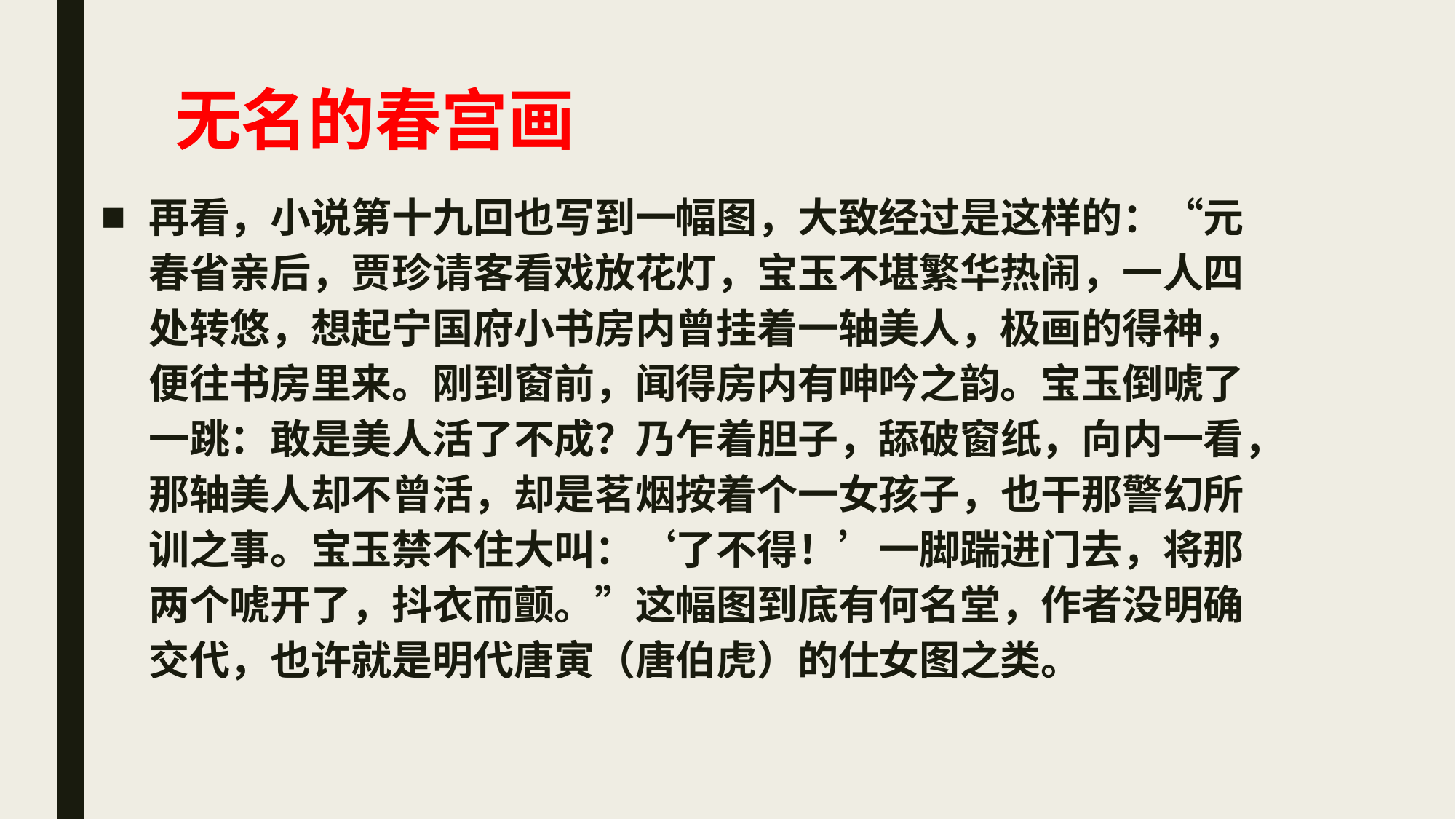

# 无名的春宫画
再看，小说第十九回也写到一幅图，大致经过是这样的：“元春省亲后，贾珍请客看戏放花灯，宝玉不堪繁华热闹，一人四处转悠，想起宁国府小书房内曾挂着一轴美人，极画的得神，便往书房里来。刚到窗前，闻得房内有呻吟之韵。宝玉倒唬了一跳：敢是美人活了不成？乃乍着胆子，舔破窗纸，向内一看，那轴美人却不曾活，却是茗烟按着个一女孩子，也干那警幻所训之事。宝玉禁不住大叫：‘了不得！’一脚踹进门去，将那两个唬开了，抖衣而颤。”这幅图到底有何名堂，作者没明确交代，也许就是明代唐寅（唐伯虎）的仕女图之类。